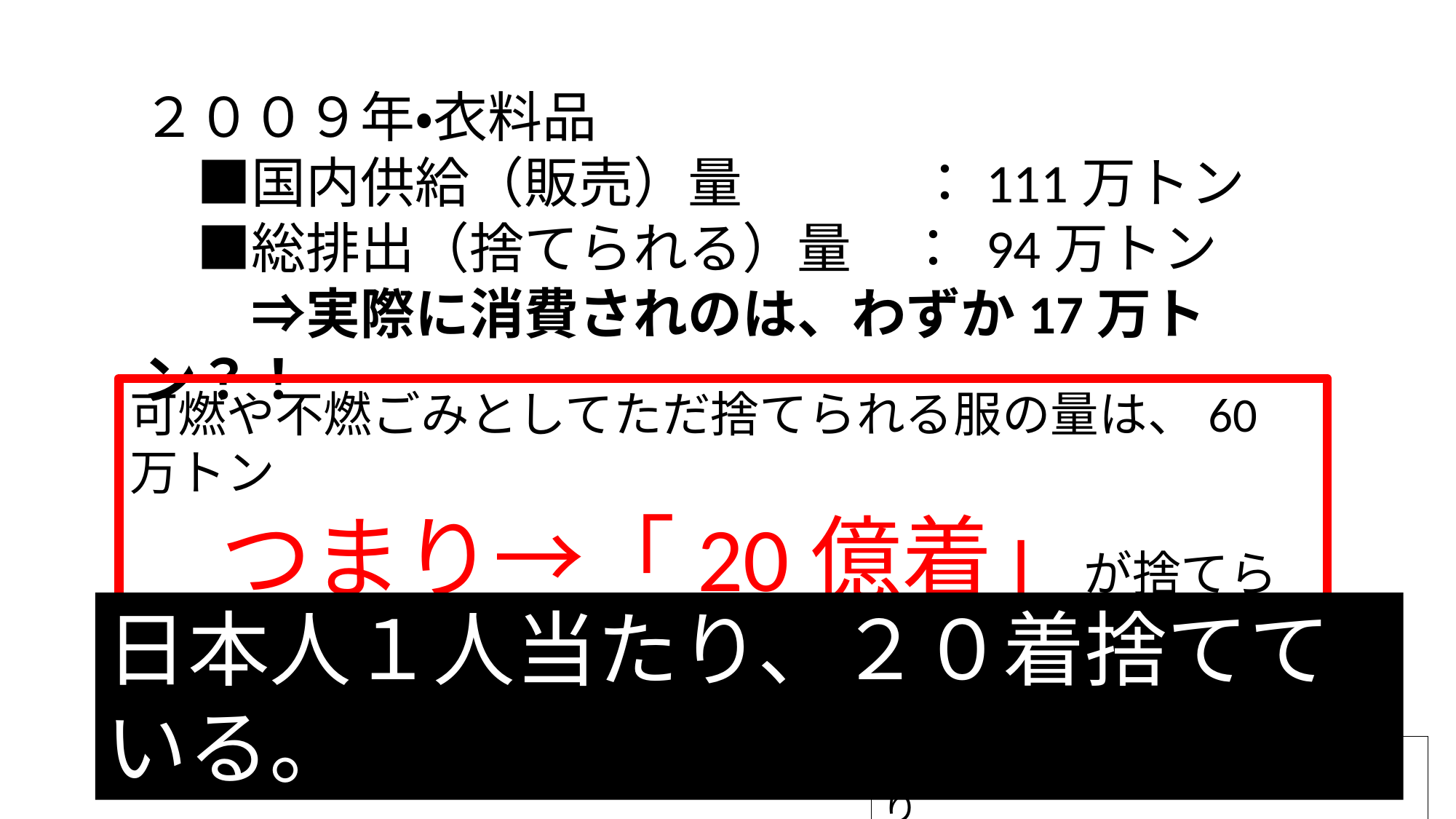

２００９年・衣料品
　■国内供給（販売）量 　　　：111万トン
　■総排出（捨てられる）量　： 94万トン
　　⇒実際に消費されのは、わずか17万トン？！
可燃や不燃ごみとしてただ捨てられる服の量は、60万トン
　つまり→「20億着」が捨てられている。
日本人１人当たり、２０着捨てている。
中小企業基盤整備機構の資料より